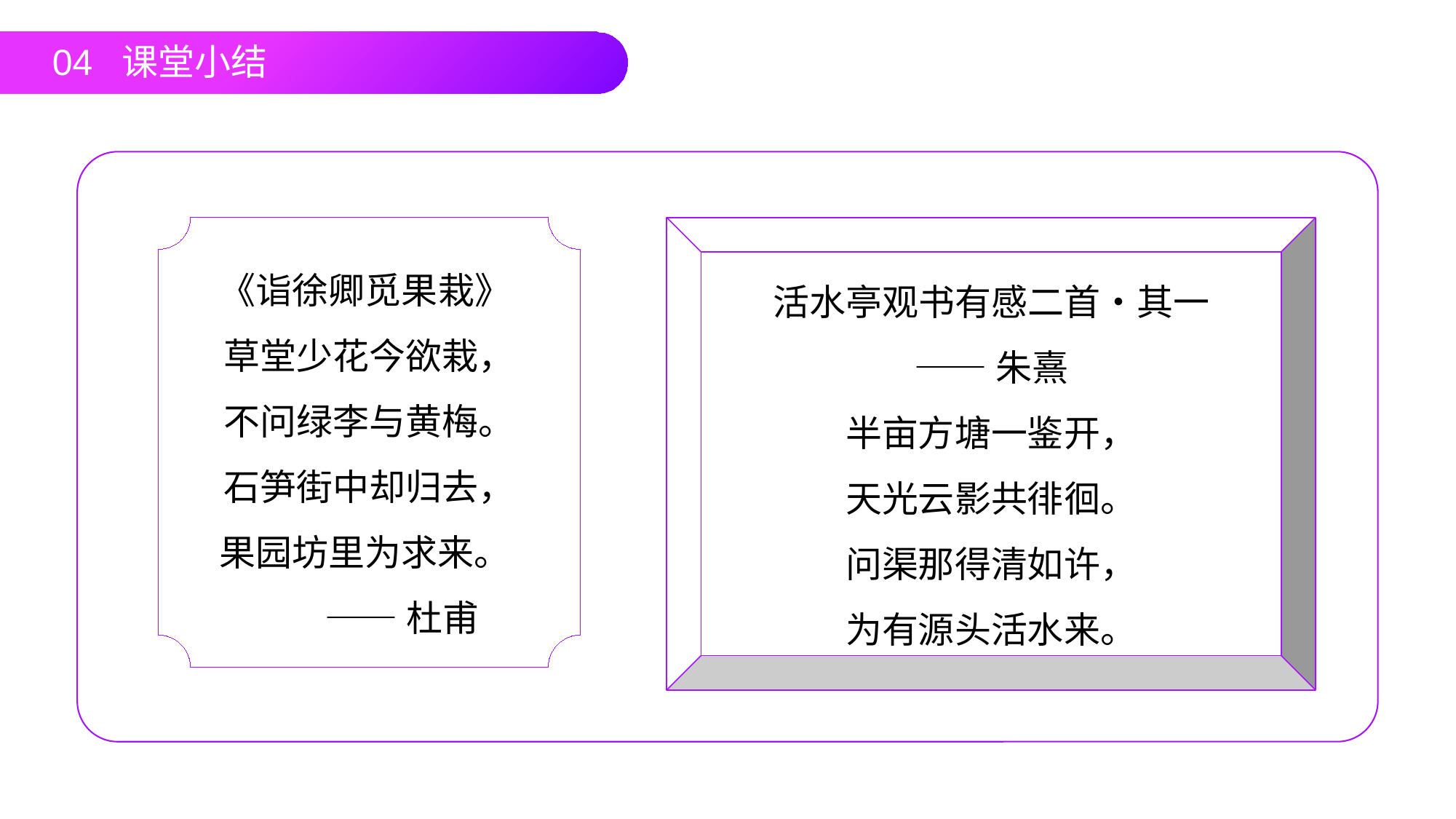

04  课堂小结
《诣徐卿觅果栽》
草堂少花今欲栽，
不问绿李与黄梅。
石笋街中却归去，
果园坊里为求来。
        ——杜甫
活水亭观书有感二首•其一
——朱熹
半亩方塘一鉴开，
天光云影共徘徊。
问渠那得清如许，
为有源头活水来。